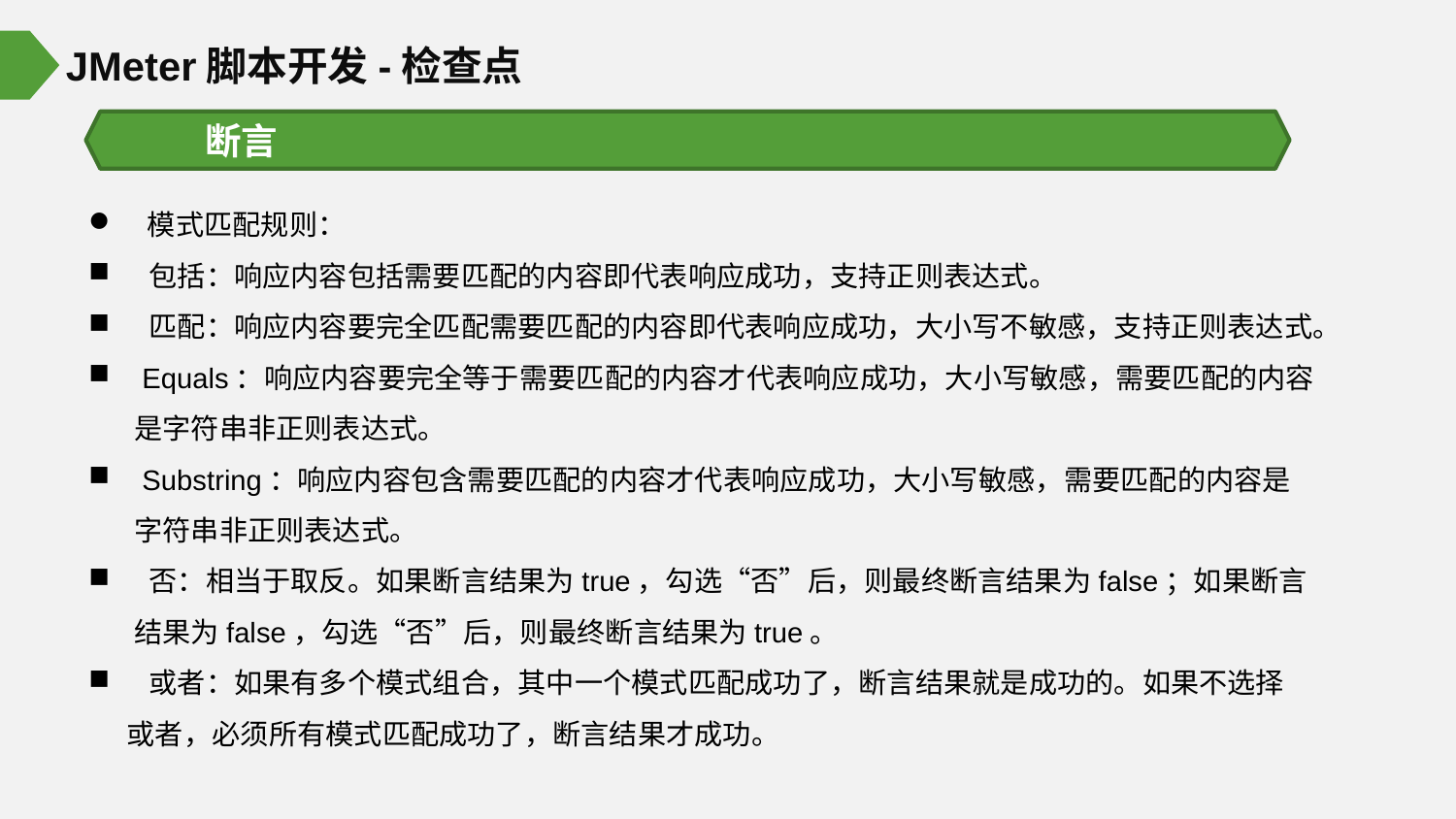

JMeter脚本开发-检查点
断言
 模式匹配规则：
 包括：响应内容包括需要匹配的内容即代表响应成功，支持正则表达式。
 匹配：响应内容要完全匹配需要匹配的内容即代表响应成功，大小写不敏感，支持正则表达式。
 Equals：响应内容要完全等于需要匹配的内容才代表响应成功，大小写敏感，需要匹配的内容是字符串非正则表达式。
 Substring：响应内容包含需要匹配的内容才代表响应成功，大小写敏感，需要匹配的内容是字符串非正则表达式。
 否：相当于取反。如果断言结果为true，勾选“否”后，则最终断言结果为false；如果断言结果为false，勾选“否”后，则最终断言结果为true。
 或者：如果有多个模式组合，其中一个模式匹配成功了，断言结果就是成功的。如果不选择
     或者，必须所有模式匹配成功了，断言结果才成功。